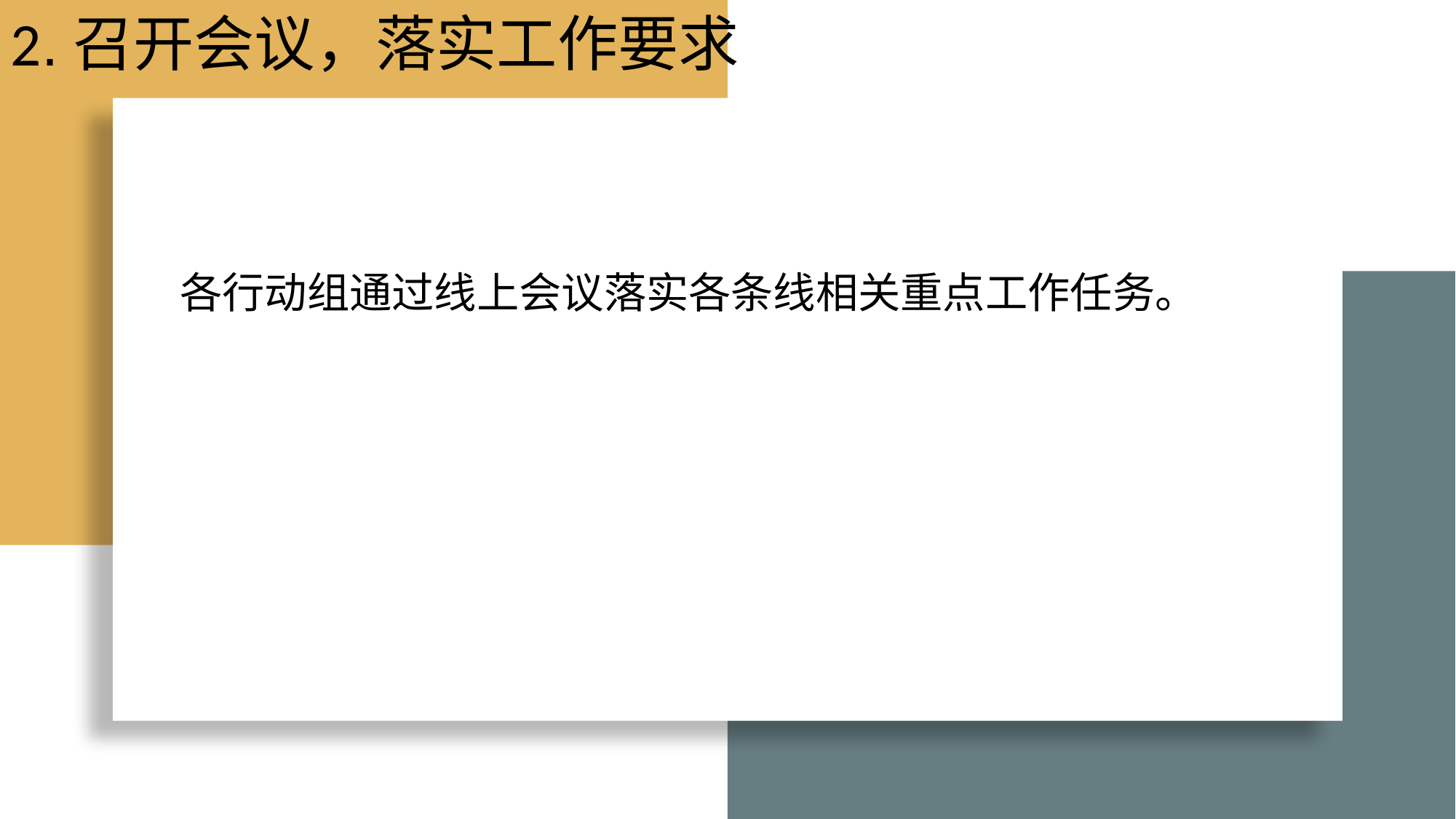

2.召开会议，落实工作要求

各行动组通过线上会议落实各条线相关重点工作任务。